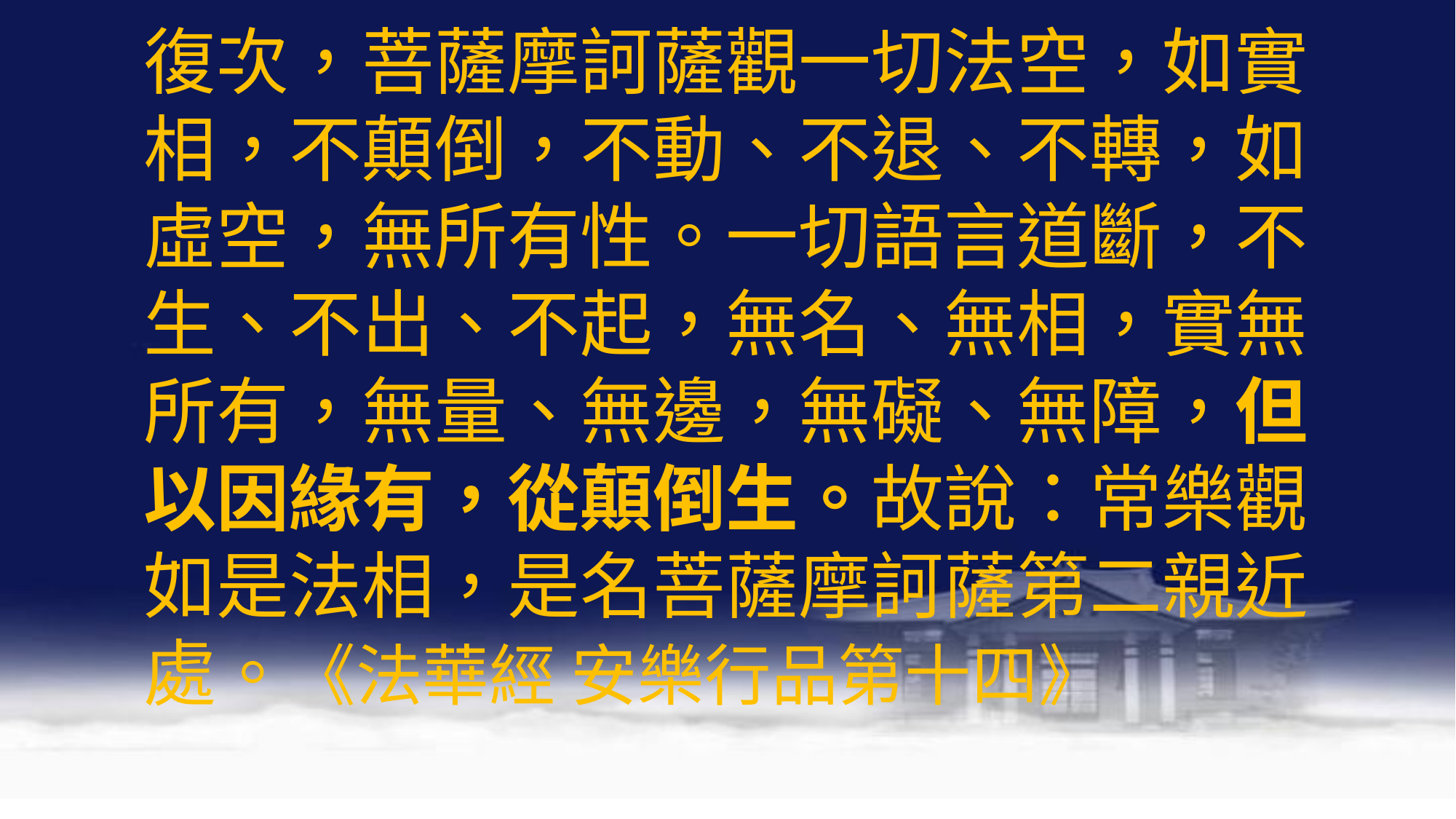

復次，菩薩摩訶薩觀一切法空，如實相，不顛倒，不動、不退、不轉，如虛空，無所有性。一切語言道斷，不生、不出、不起，無名、無相，實無所有，無量、無邊，無礙、無障，但以因緣有，從顛倒生。故說：常樂觀如是法相，是名菩薩摩訶薩第二親近處。《法華經 安樂行品第十四》